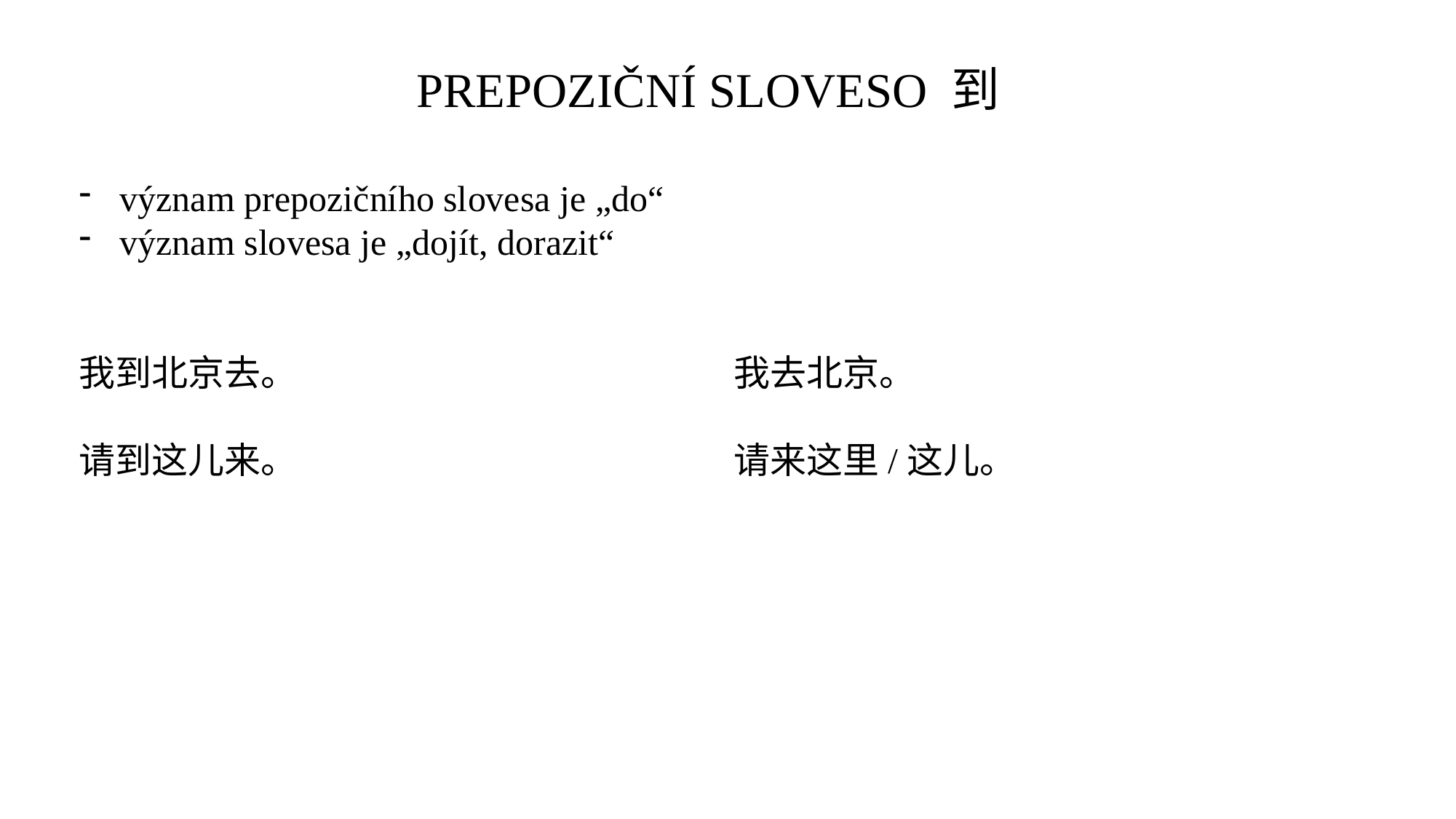

PREPOZIČNÍ SLOVESO 到

význam prepozičního slovesa je „do“
význam slovesa je „dojít, dorazit“

我到北京去。				我去北京。

请到这儿来。				请来这里/这儿。